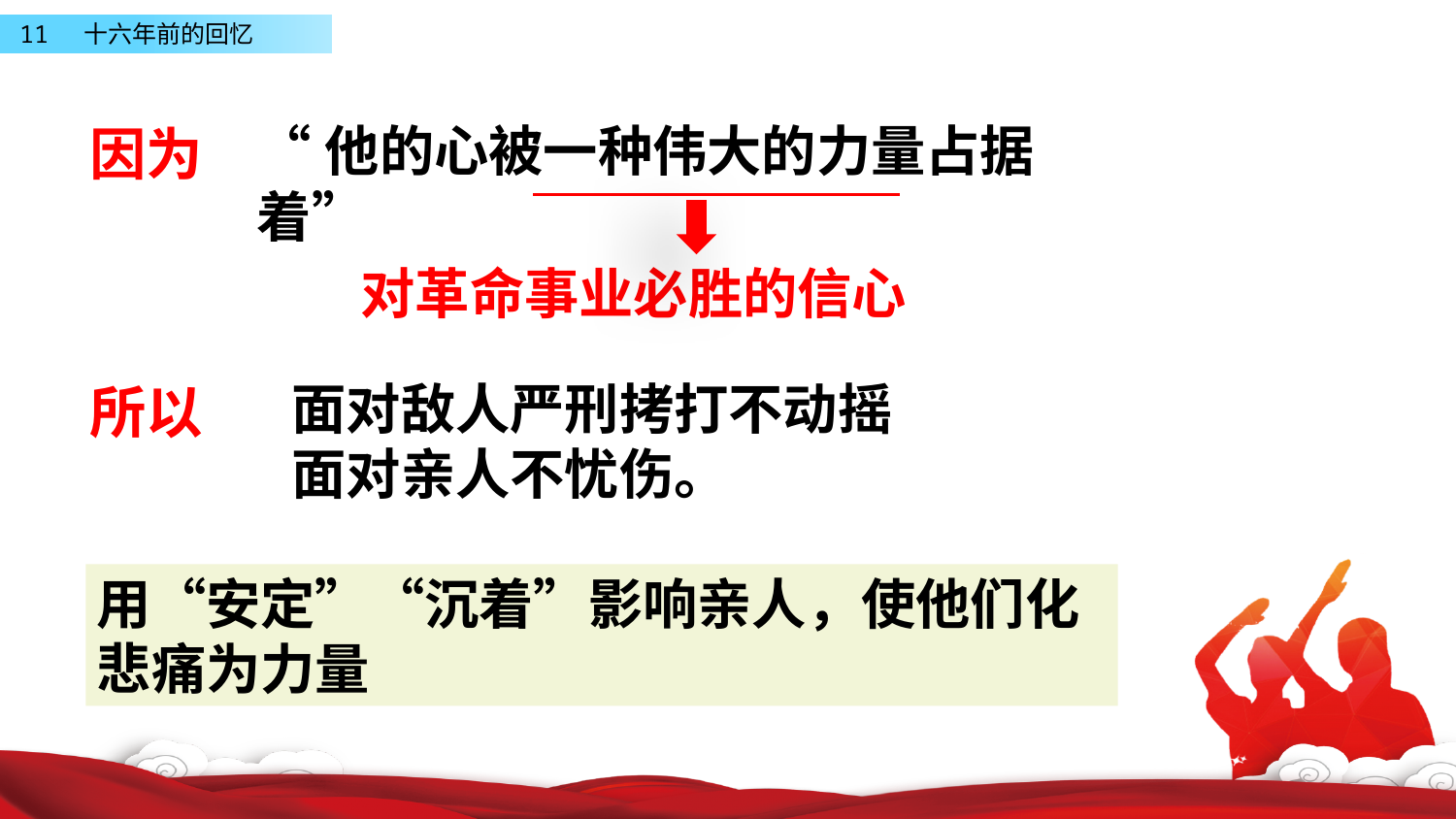

因为
“他的心被一种伟大的力量占据着”

对革命事业必胜的信心
所以
面对敌人严刑拷打不动摇
面对亲人不忧伤。
用“安定”“沉着”影响亲人，使他们化悲痛为力量